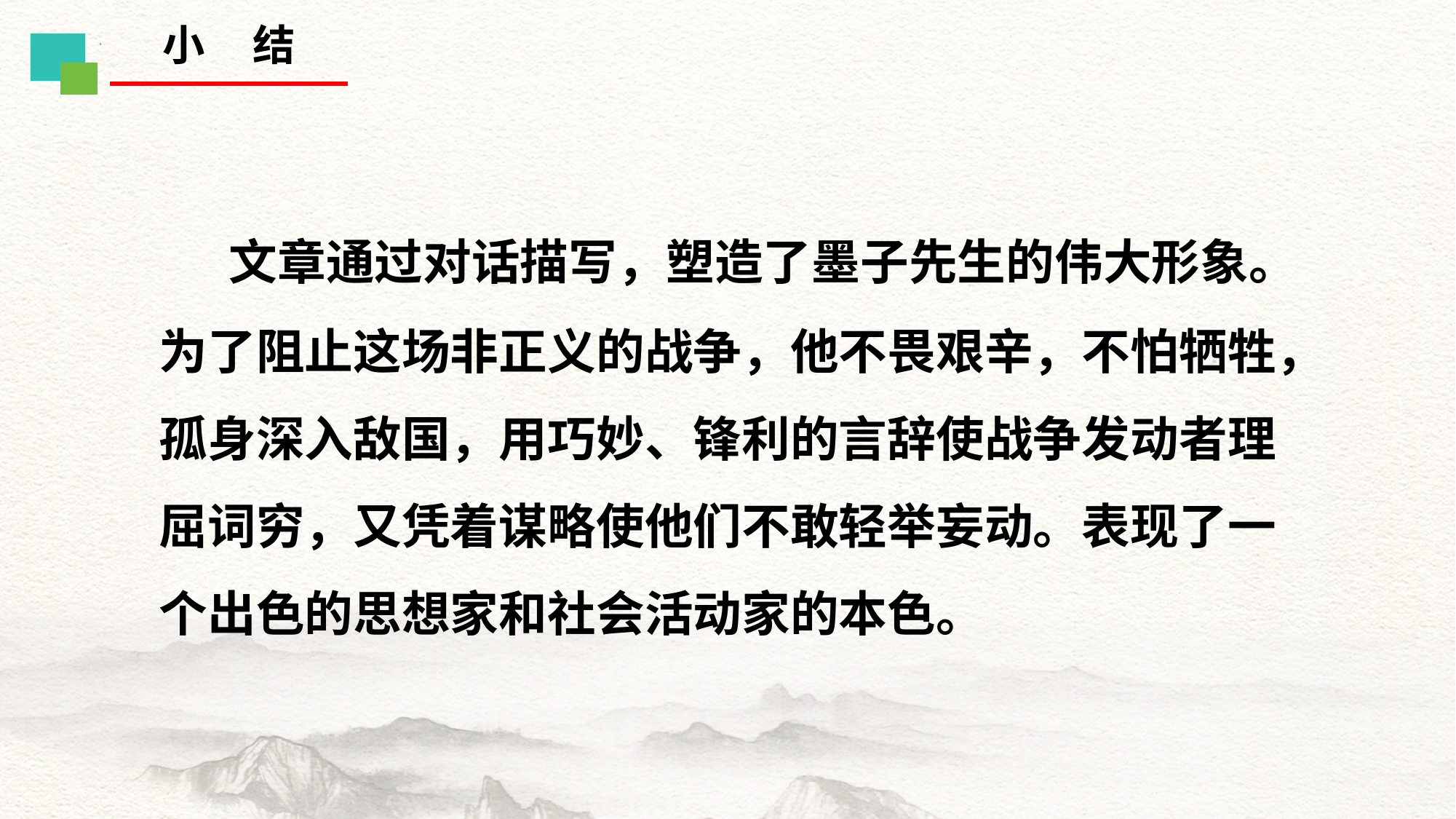

小     结

    文章通过对话描写，塑造了墨子先生的伟大形象。为了阻止这场非正义的战争，他不畏艰辛，不怕牺牲，孤身深入敌国，用巧妙、锋利的言辞使战争发动者理屈词穷，又凭着谋略使他们不敢轻举妄动。表现了一个出色的思想家和社会活动家的本色。